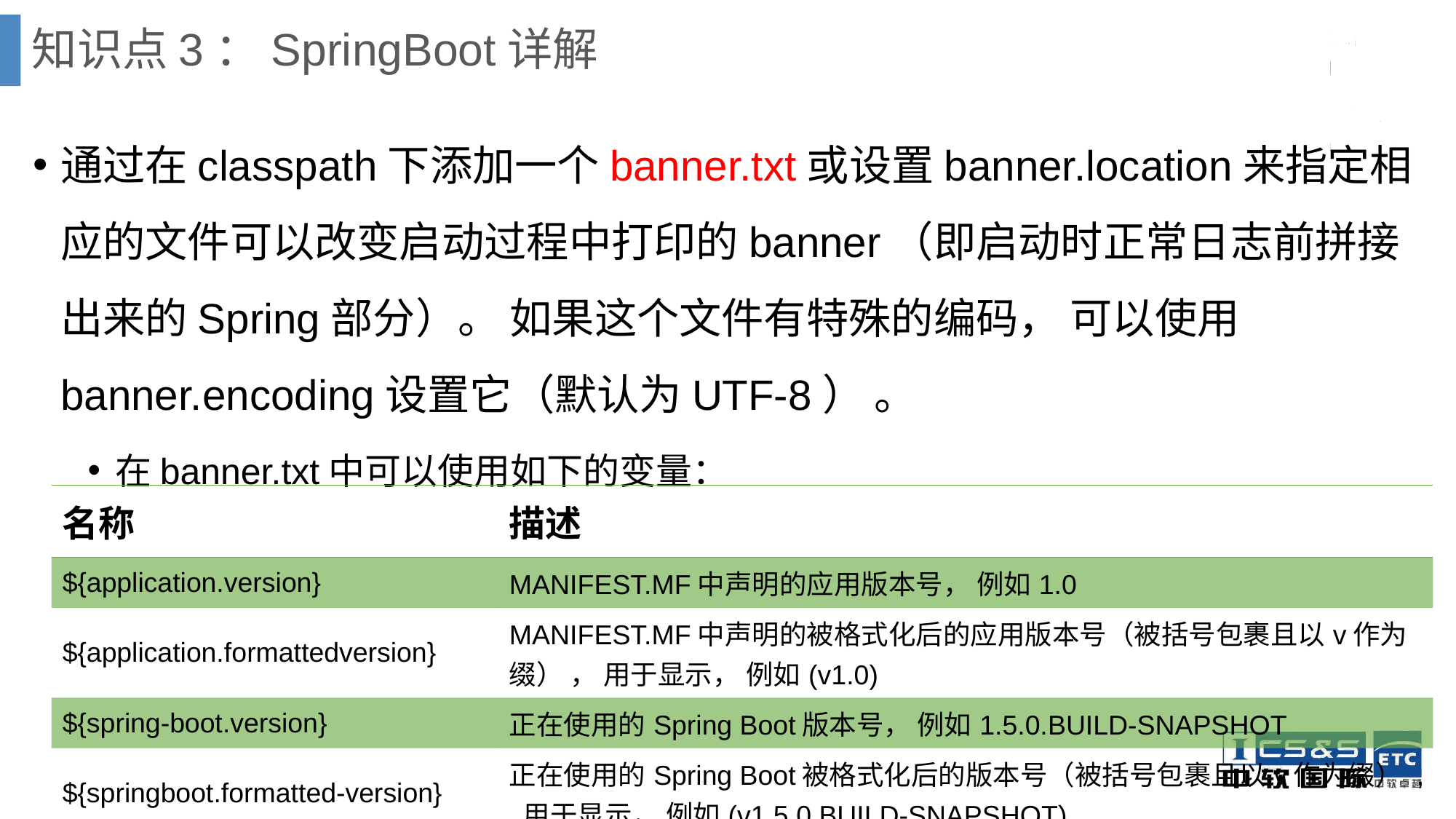

# 知识点3：SpringBoot详解
通过在classpath下添加一个banner.txt或设置banner.location来指定相应的文件可以改变启动过程中打印的banner（即启动时正常日志前拼接出来的Spring部分）。 如果这个文件有特殊的编码， 可以使用banner.encoding设置它（默认为UTF-8） 。
在banner.txt中可以使用如下的变量：
| 名称 | 描述 |
| --- | --- |
| ${application.version} | MANIFEST.MF中声明的应用版本号， 例如1.0 |
| ${application.formattedversion} | MANIFEST.MF中声明的被格式化后的应用版本号（被括号包裹且以v作为缀） ， 用于显示， 例如(v1.0) |
| ${spring-boot.version} | 正在使用的Spring Boot版本号， 例如1.5.0.BUILD-SNAPSHOT |
| ${springboot.formatted-version} | 正在使用的Spring Boot被格式化后的版本号（被括号包裹且以v作为缀） , 用于显示， 例如(v1.5.0.BUILD-SNAPSHOT) |